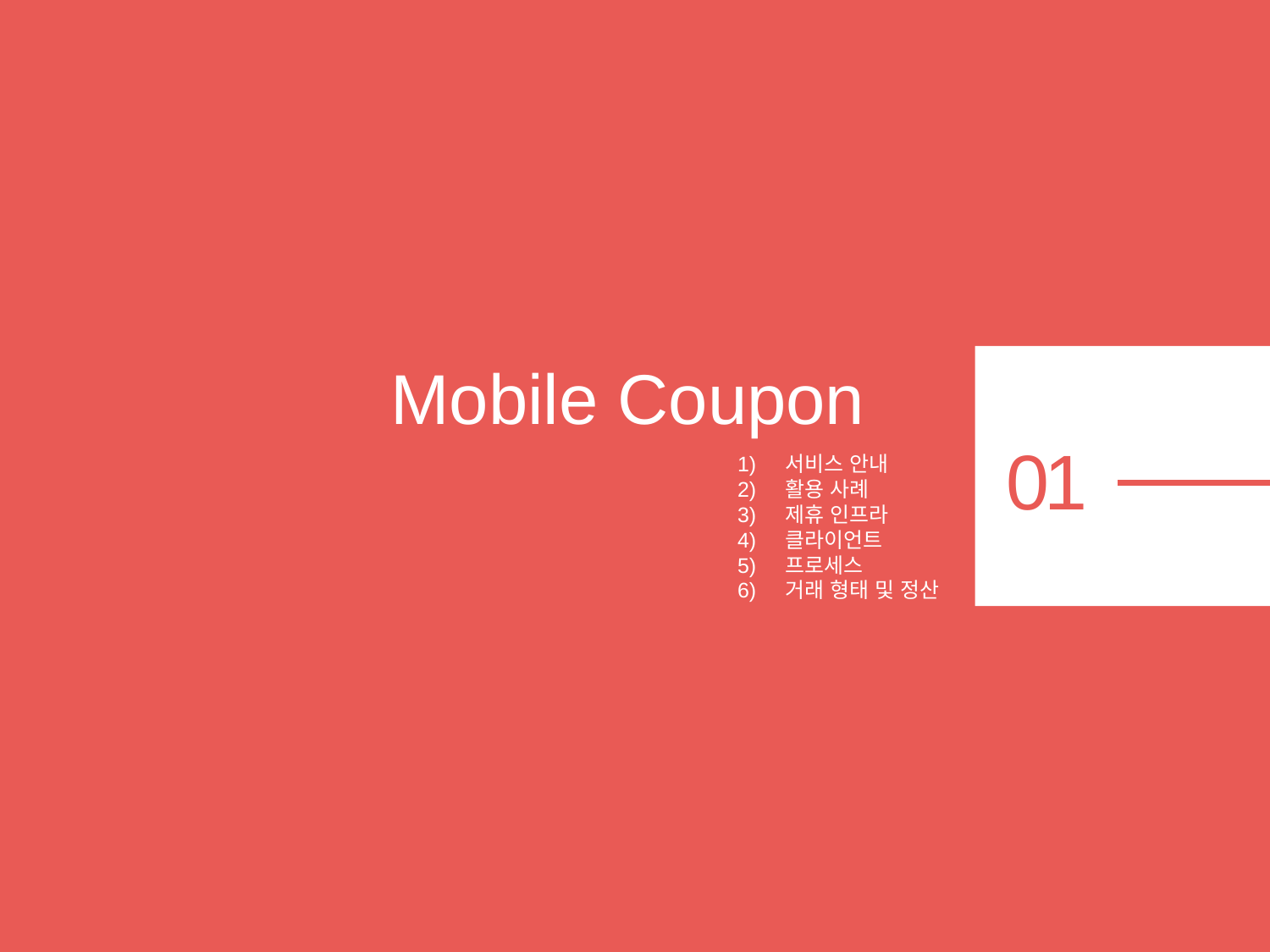

Mobile Coupon
01
서비스 안내
활용 사례
제휴 인프라
클라이언트
프로세스
거래 형태 및 정산